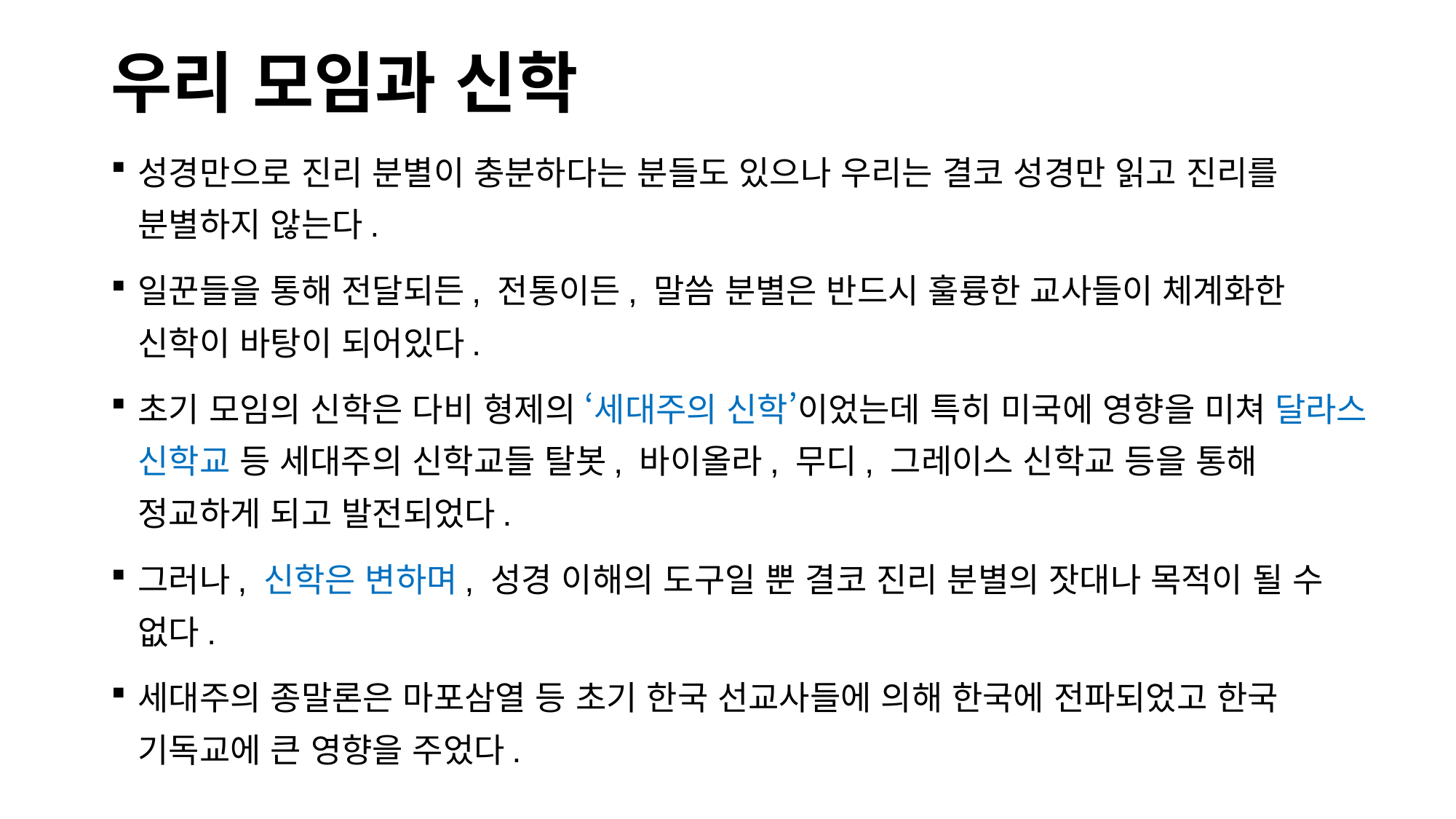

# 우리 모임과 신학
성경만으로 진리 분별이 충분하다는 분들도 있으나 우리는 결코 성경만 읽고 진리를 분별하지 않는다.
일꾼들을 통해 전달되든, 전통이든, 말씀 분별은 반드시 훌륭한 교사들이 체계화한 신학이 바탕이 되어있다.
초기 모임의 신학은 다비 형제의 ‘세대주의 신학’이었는데 특히 미국에 영향을 미쳐 달라스 신학교 등 세대주의 신학교들 탈봇, 바이올라, 무디, 그레이스 신학교 등을 통해 정교하게 되고 발전되었다.
그러나, 신학은 변하며, 성경 이해의 도구일 뿐 결코 진리 분별의 잣대나 목적이 될 수 없다.
세대주의 종말론은 마포삼열 등 초기 한국 선교사들에 의해 한국에 전파되었고 한국 기독교에 큰 영향을 주었다.